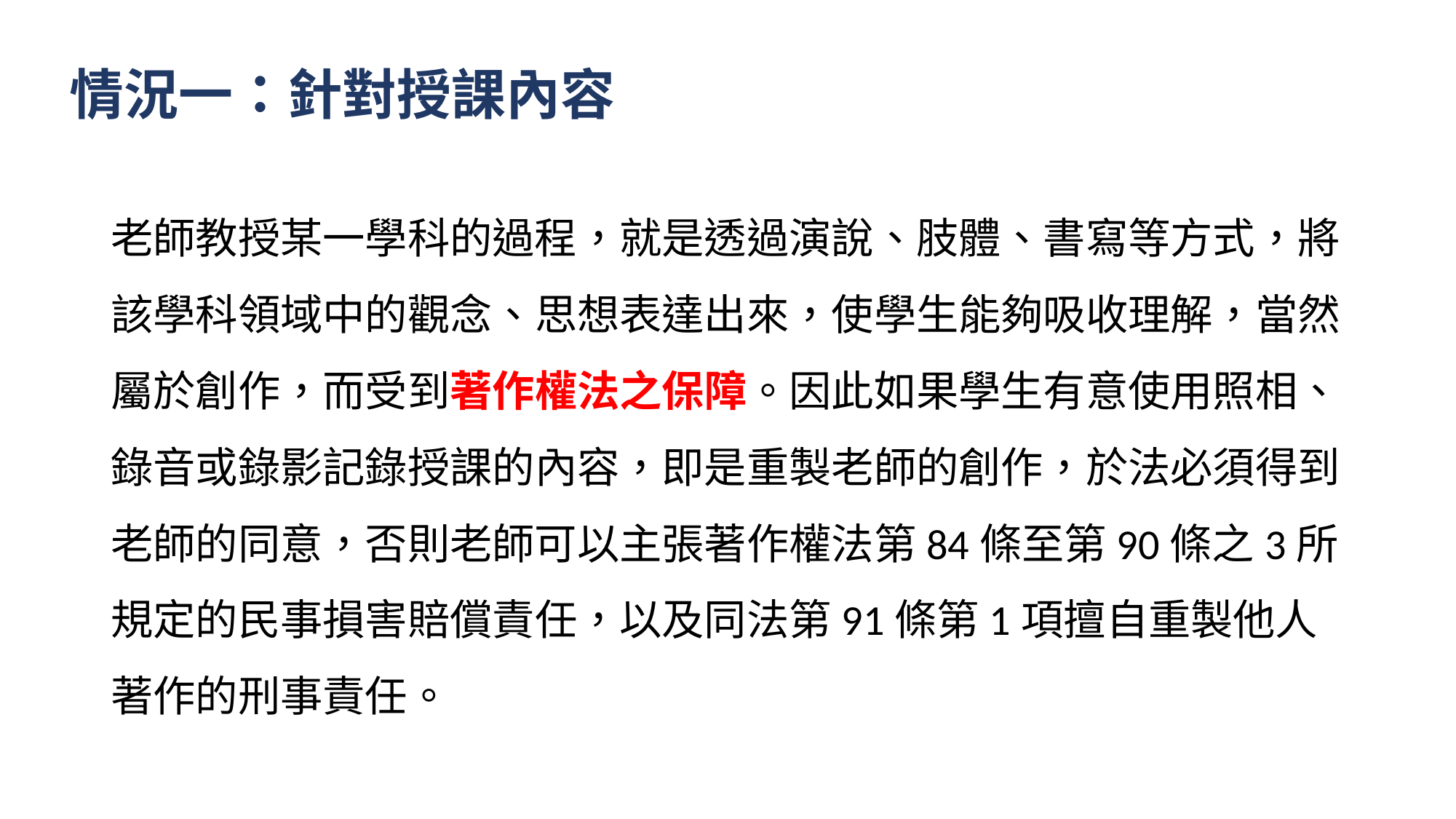

情況一：針對授課內容
老師教授某一學科的過程，就是透過演說、肢體、書寫等方式，將該學科領域中的觀念、思想表達出來，使學生能夠吸收理解，當然屬於創作，而受到著作權法之保障。因此如果學生有意使用照相、錄音或錄影記錄授課的內容，即是重製老師的創作，於法必須得到老師的同意，否則老師可以主張著作權法第84條至第90條之3所規定的民事損害賠償責任，以及同法第91條第1項擅自重製他人著作的刑事責任。